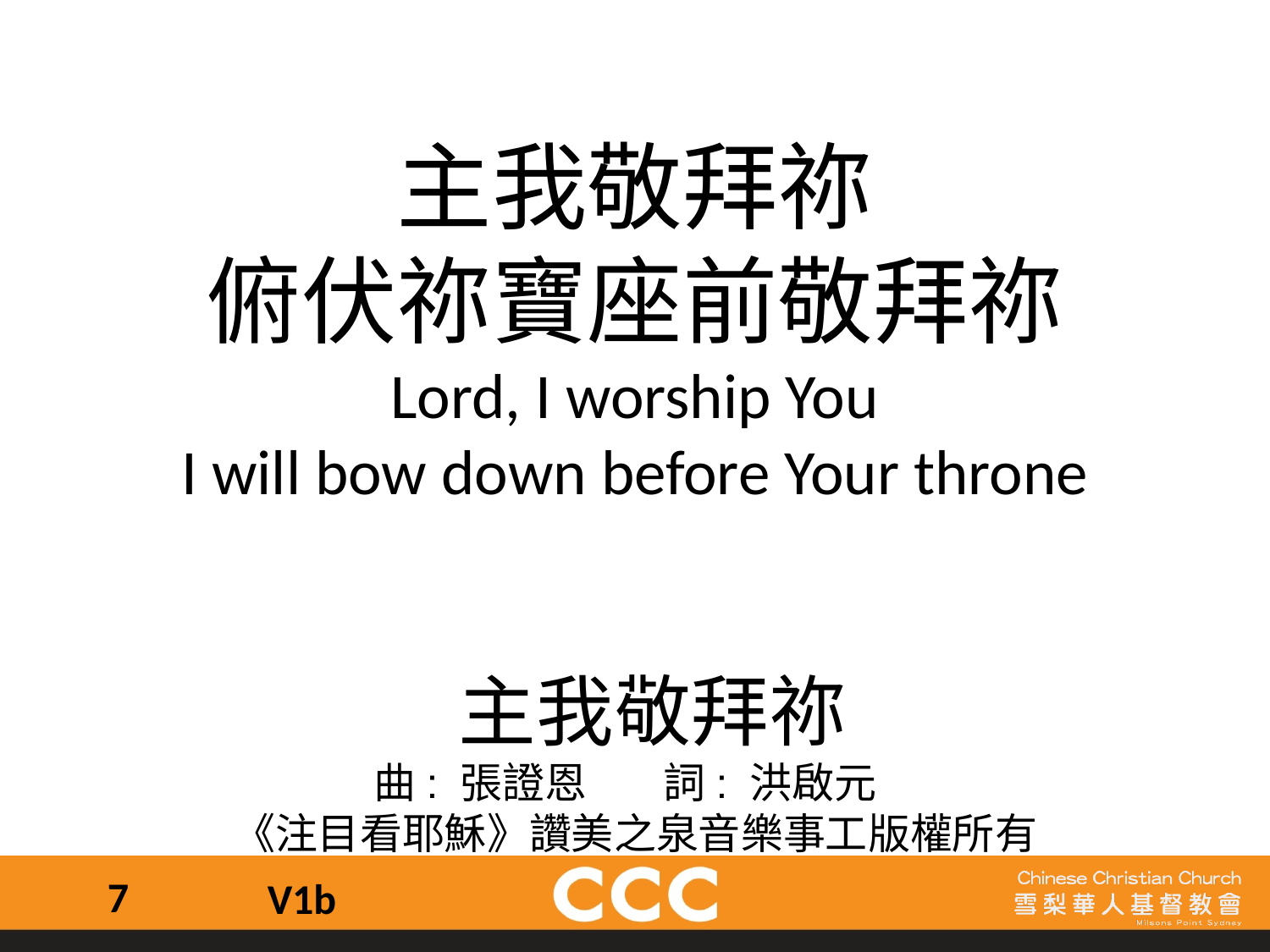

主我敬拜祢
俯伏祢寶座前敬拜祢
Lord, I worship You
I will bow down before Your throne
 主我敬拜祢
曲: 張證恩        詞: 洪啟元
《注目看耶穌》讚美之泉音樂事工版權所有
7
V1b